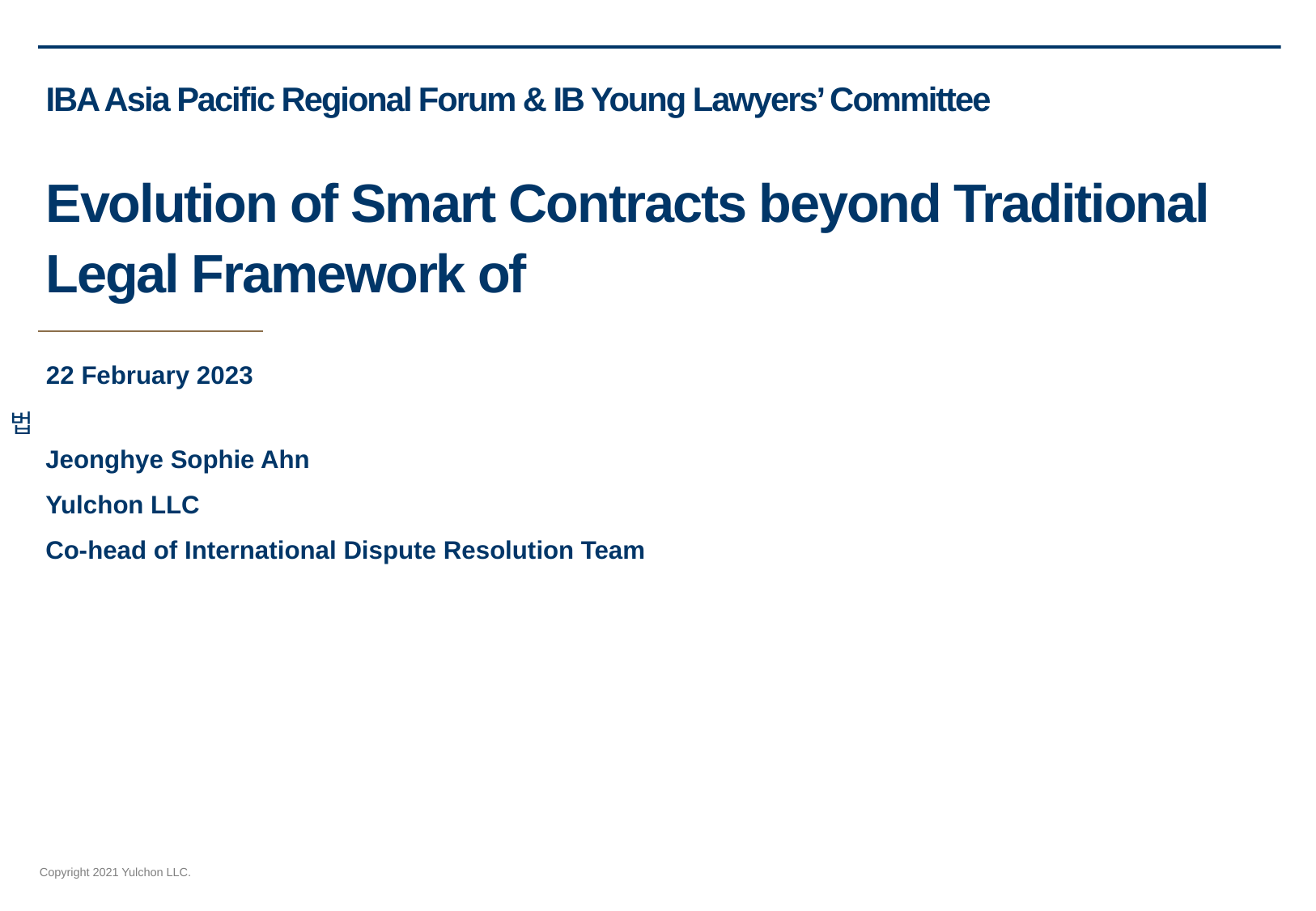

IBA Asia Pacific Regional Forum & IB Young Lawyers’ Committee

Evolution of Smart Contracts beyond Traditional Legal Framework of
22 February 2023

Jeonghye Sophie Ahn
Yulchon LLC
Co-head of International Dispute Resolution Team
변호사 안정혜